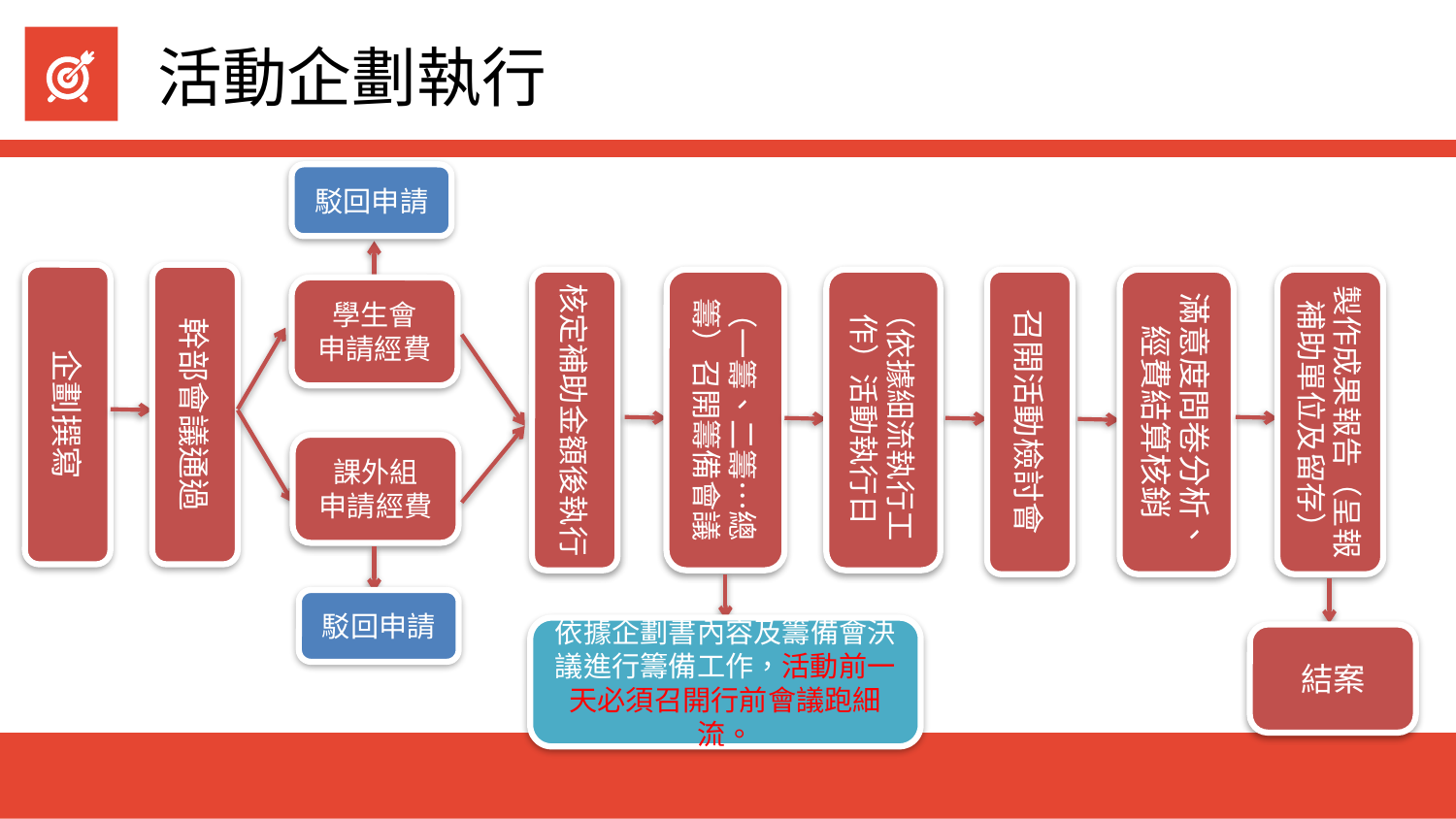

# 活動企劃執行

駁回申請
企劃撰寫
幹部會議通過
核定補助金額後執行
（一籌、二籌…總籌）召開籌備會議
（依據細流執行工作）活動執行日
召開活動檢討會
滿意度問卷分析、
經費結算核銷
製作成果報告（呈報補助單位及留存）
學生會
申請經費
課外組
申請經費
駁回申請
依據企劃書內容及籌備會決議進行籌備工作，活動前一天必須召開行前會議跑細流。
結案